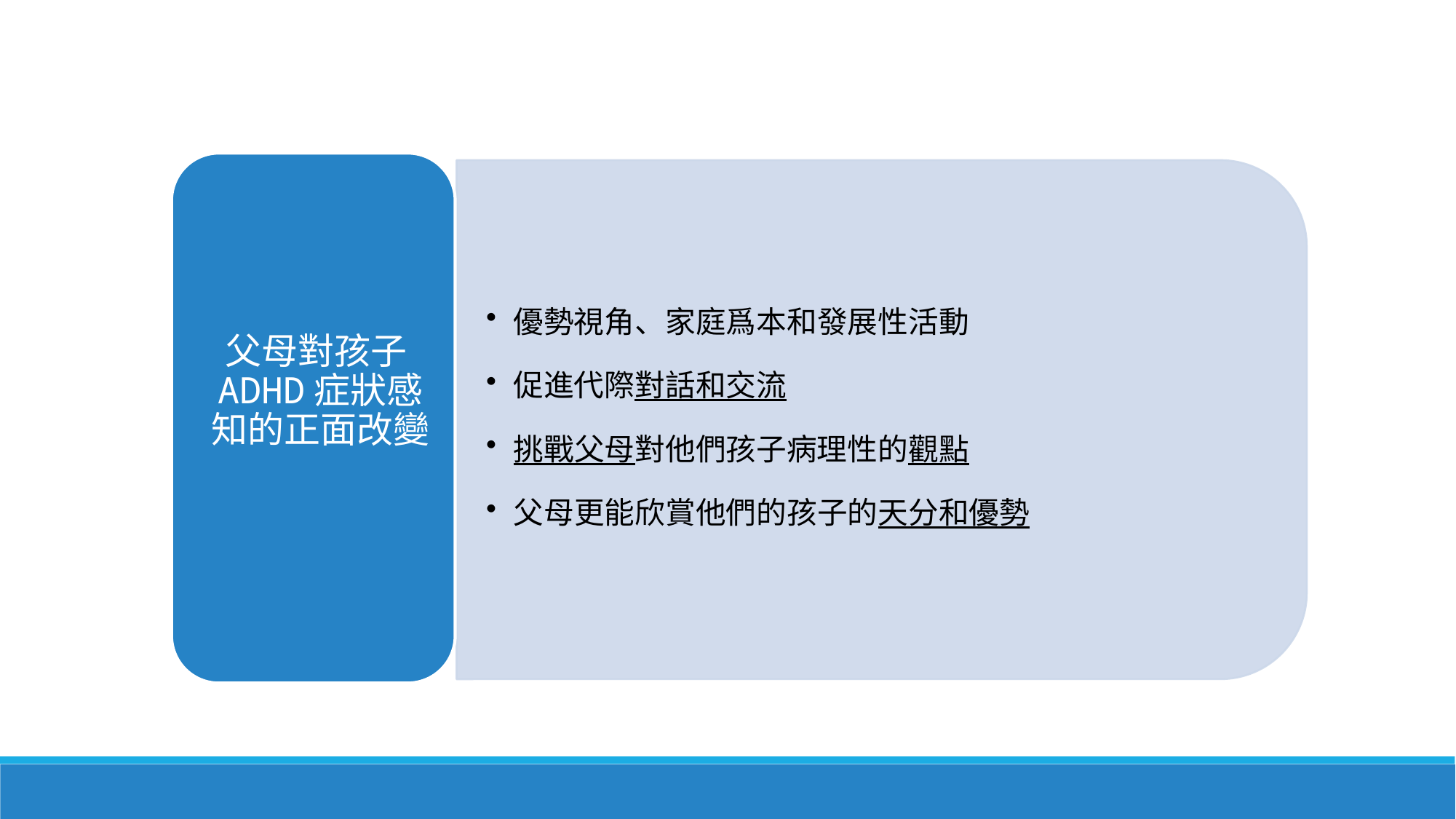

優勢視角、家庭爲本和發展性活動
促進代際對話和交流
挑戰父母對他們孩子病理性的觀點
父母更能欣賞他們的孩子的天分和優勢

父母對孩子ADHD症狀感知的正面改變